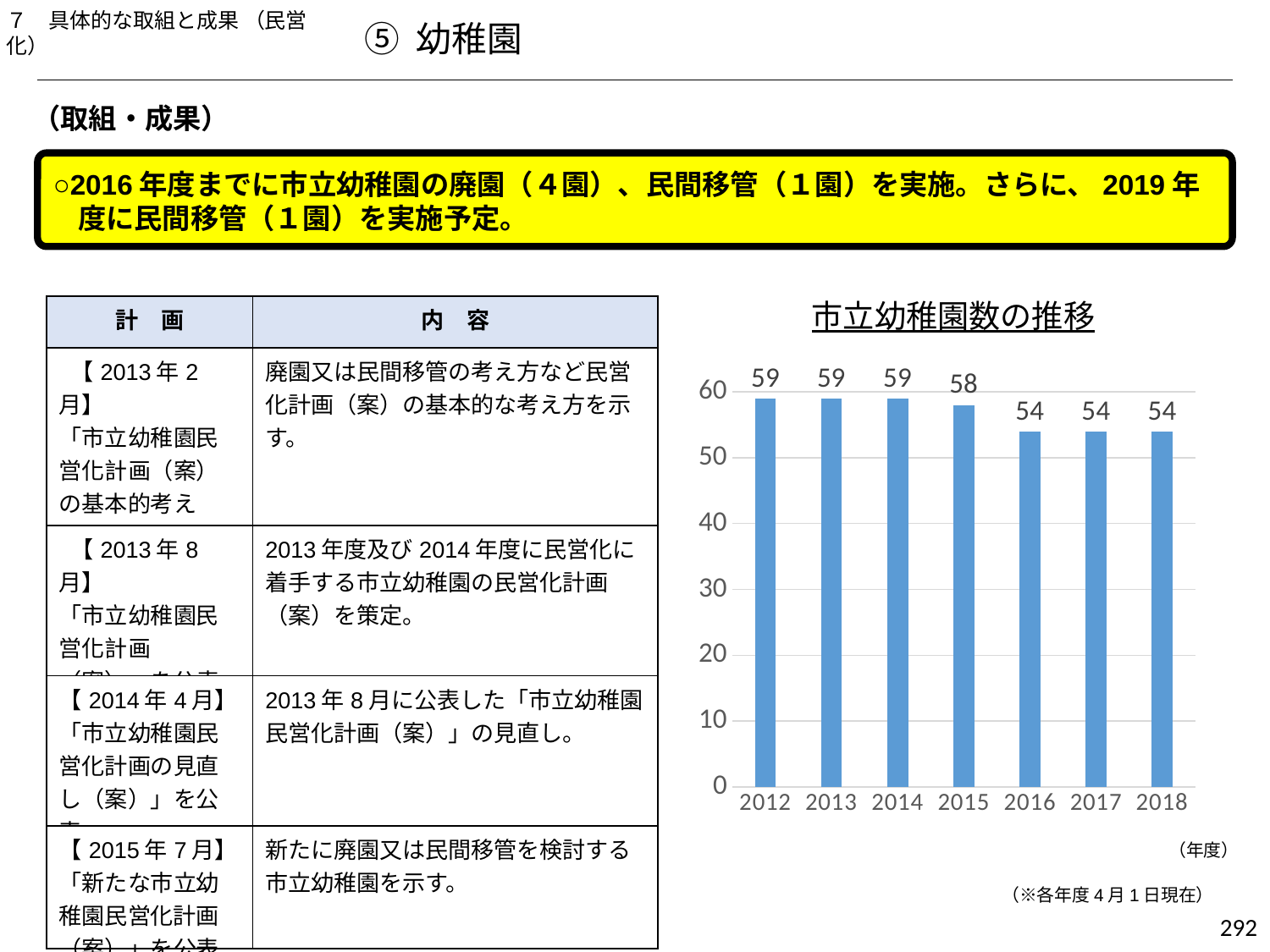

７　具体的な取組と成果 （民営化）
⑤ 幼稚園
（取組・成果）

○2016年度までに市立幼稚園の廃園（４園）、民間移管（１園）を実施。さらに、2019年度に民間移管（１園）を実施予定。

### Chart: 市立幼稚園数の推移

| Category | 幼稚園数 |
|---|---|
| 2012 | 59.0 |
| 2013 | 59.0 |
| 2014 | 59.0 |
| 2015 | 58.0 |
| 2016 | 54.0 |
| 2017 | 54.0 |
| 2018 | 54.0 |
| 計　画 | 内　容 |
| --- | --- |
| 【2013年2月】 「市立幼稚園民営化計画（案）の基本的考え方」を公表 | 廃園又は民間移管の考え方など民営化計画（案）の基本的な考え方を示す。 |
| 【2013年8月】 「市立幼稚園民営化計画（案）」を公表 | 2013年度及び2014年度に民営化に着手する市立幼稚園の民営化計画（案）を策定。 |
| 【2014年4月】 「市立幼稚園民営化計画の見直し（案）」を公表 | 2013年8月に公表した「市立幼稚園民営化計画（案）」の見直し。 |
| 【2015年7月】 「新たな市立幼稚園民営化計画（案）」を公表 | 新たに廃園又は民間移管を検討する市立幼稚園を示す。 |
（年度）
（※各年度4月1日現在）
292